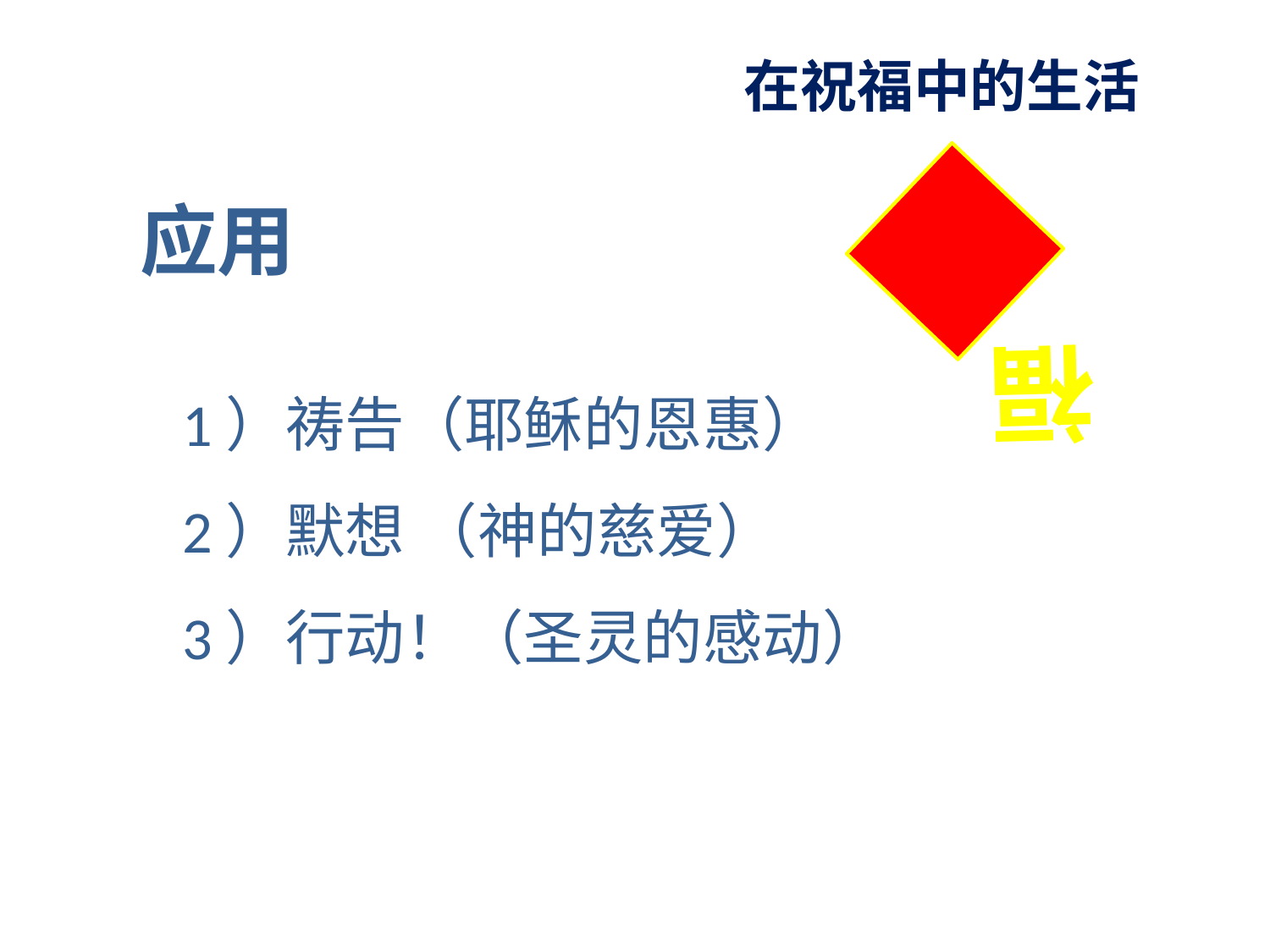

在祝福中的生活
# 应用
福
1）祷告（耶稣的恩惠）

2）默想 （神的慈爱）

3）行动！（圣灵的感动）